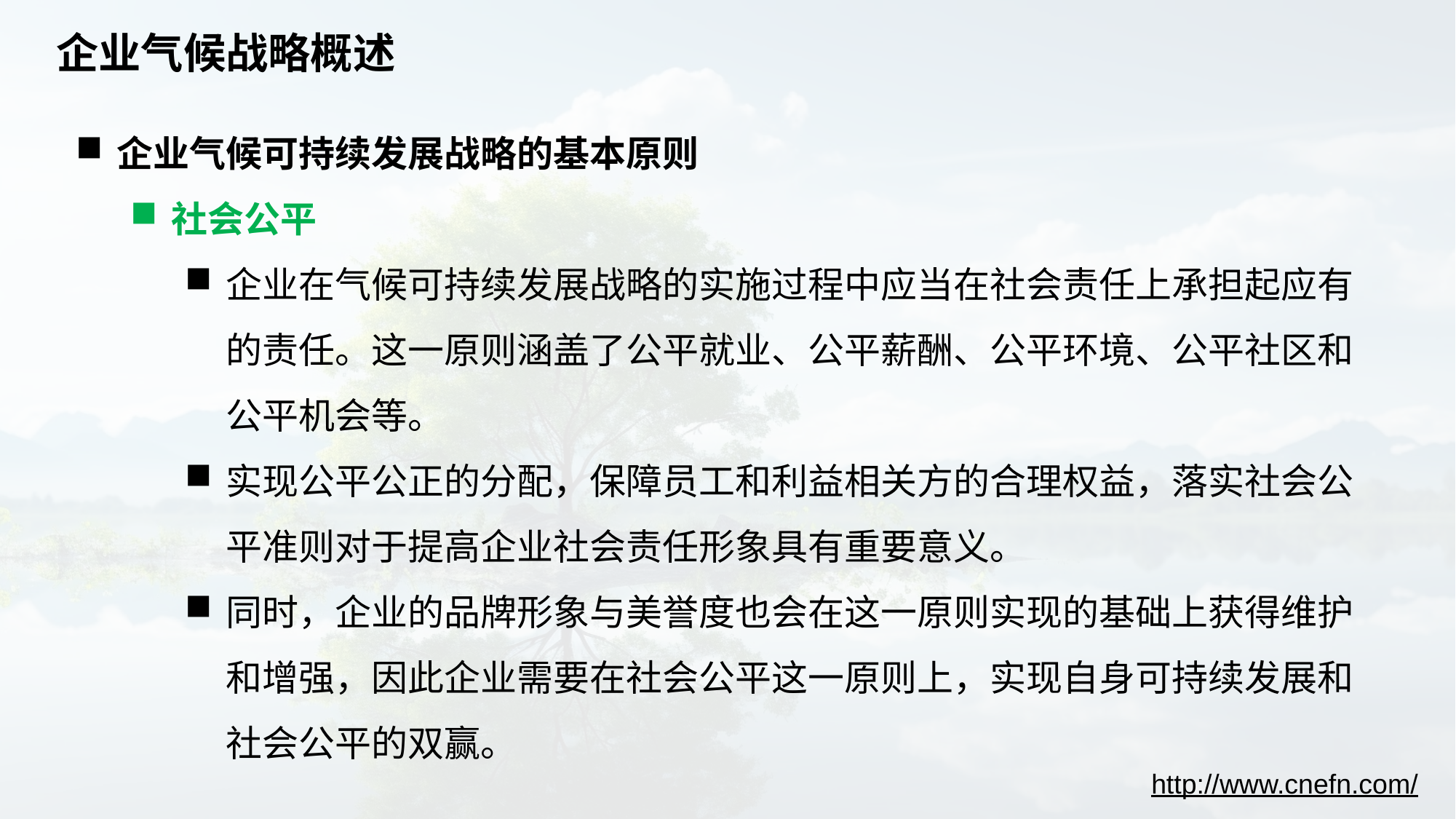

# 企业气候战略概述
企业气候可持续发展战略的基本原则
社会公平
企业在气候可持续发展战略的实施过程中应当在社会责任上承担起应有的责任。这一原则涵盖了公平就业、公平薪酬、公平环境、公平社区和公平机会等。
实现公平公正的分配，保障员工和利益相关方的合理权益，落实社会公平准则对于提高企业社会责任形象具有重要意义。
同时，企业的品牌形象与美誉度也会在这一原则实现的基础上获得维护和增强，因此企业需要在社会公平这一原则上，实现自身可持续发展和社会公平的双赢。